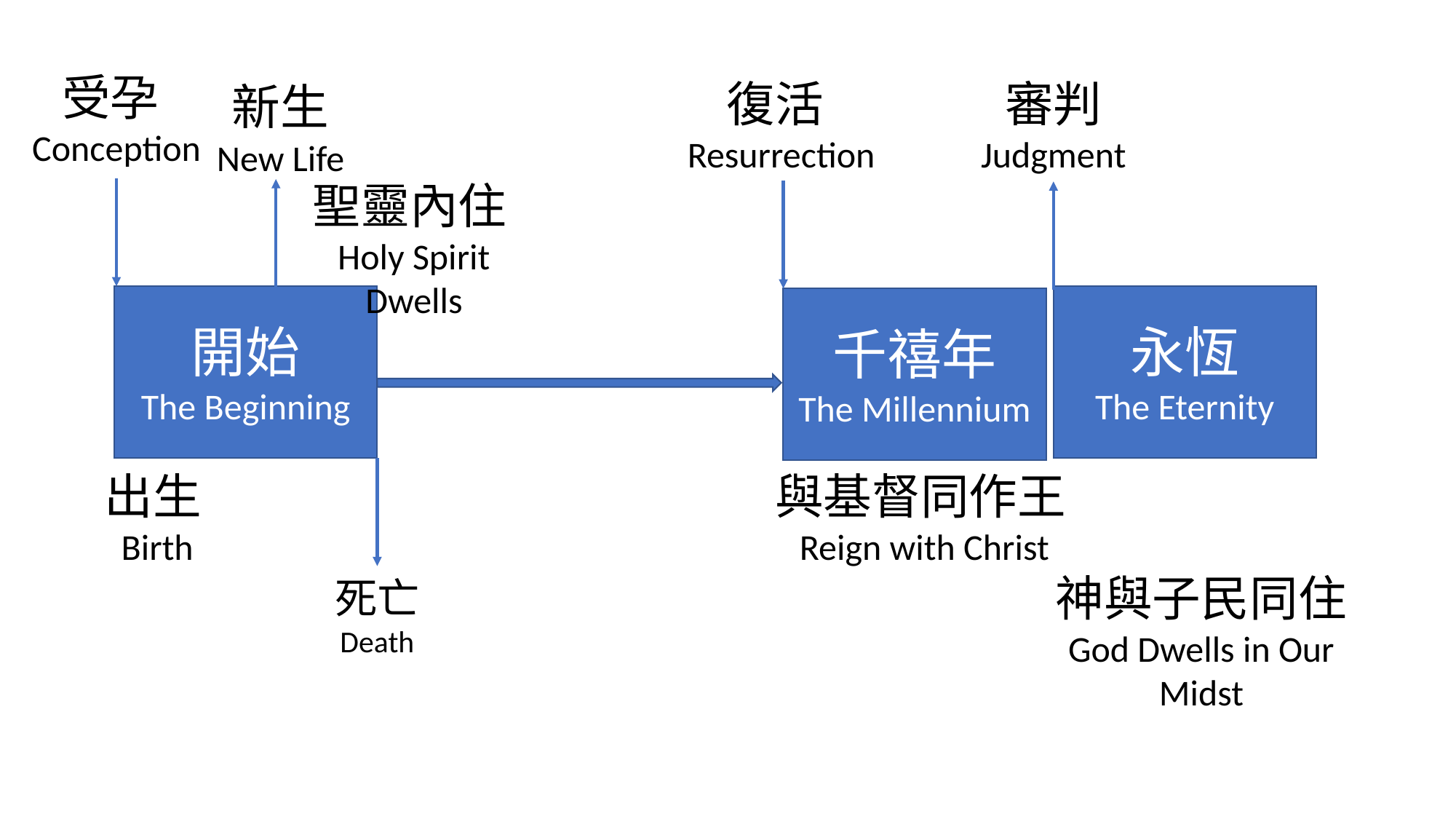

受孕Conception
復活Resurrection
審判
Judgment
新生
New Life
聖靈內住
Holy Spirit Dwells
開始
The Beginning
永恆
The Eternity
千禧年
The Millennium

出生Birth
與基督同作王Reign with Christ
神與子民同住
God Dwells in Our Midst
死亡 Death